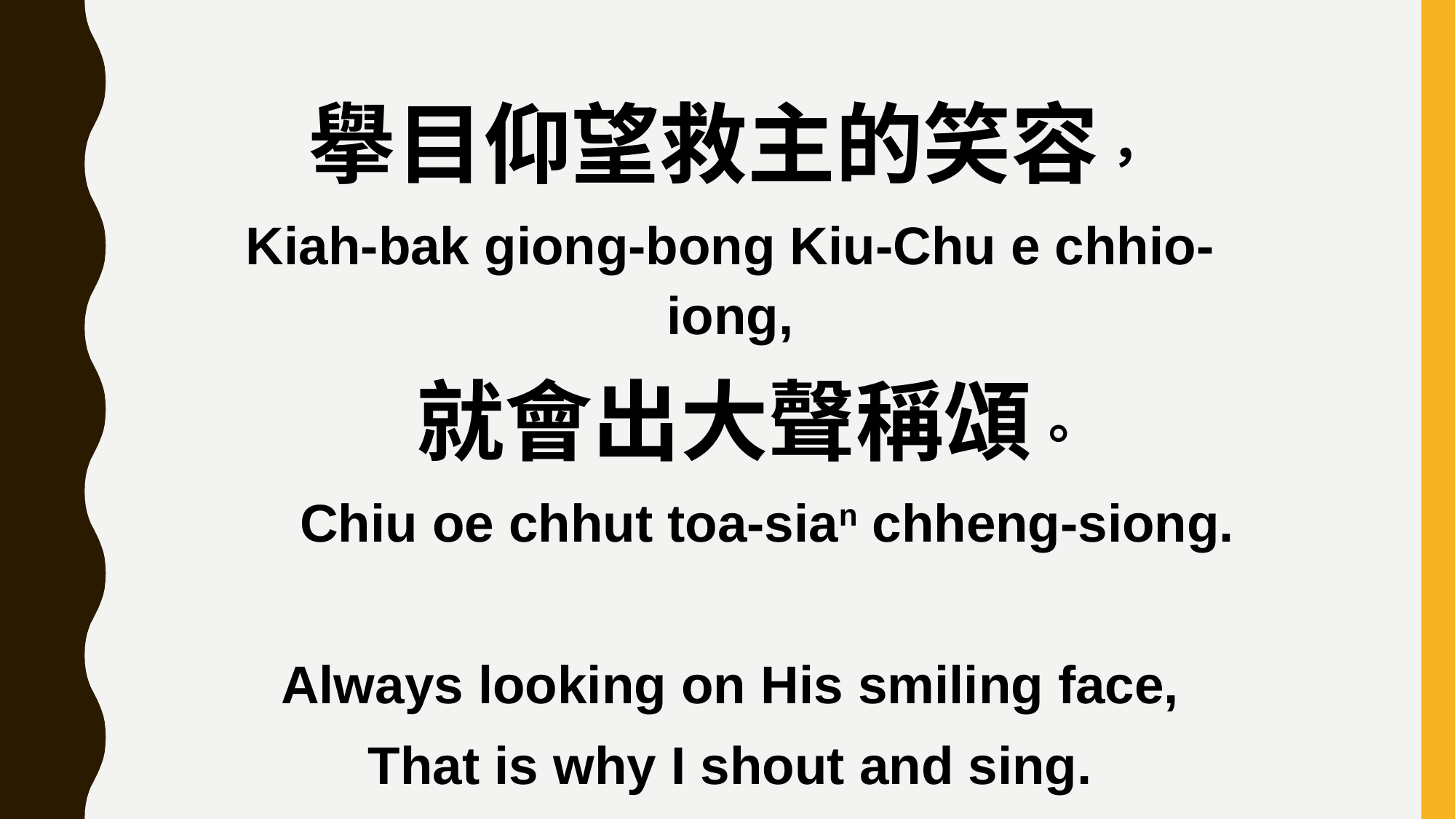

擧目仰望救主的笑容，
Kiah-bak giong-bong Kiu-Chu e chhio-iong,
 就會出大聲稱頌。
     Chiu oe chhut toa-sian chheng-siong.

Always looking on His smiling face,
That is why I shout and sing.